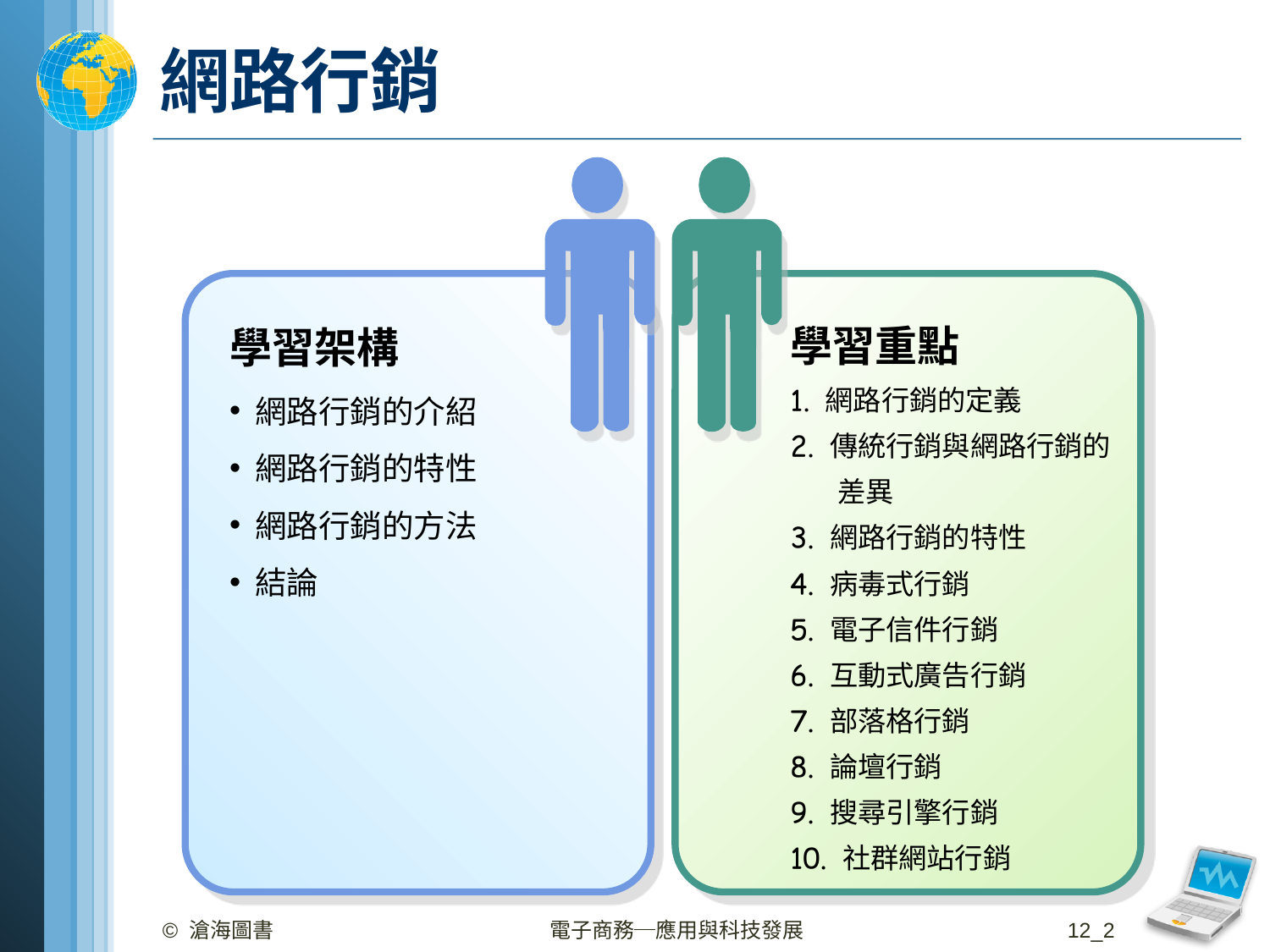

# 網路行銷

學習重點
1. 網路行銷的定義
2. 傳統行銷與網路行銷的差異
3. 網路行銷的特性
4. 病毒式行銷
5. 電子信件行銷
6. 互動式廣告行銷
7. 部落格行銷
8. 論壇行銷
9. 搜尋引擎行銷
10. 社群網站行銷
學習架構
網路行銷的介紹
網路行銷的特性
網路行銷的方法
結論

© 滄海圖書
電子商務─應用與科技發展
12_2